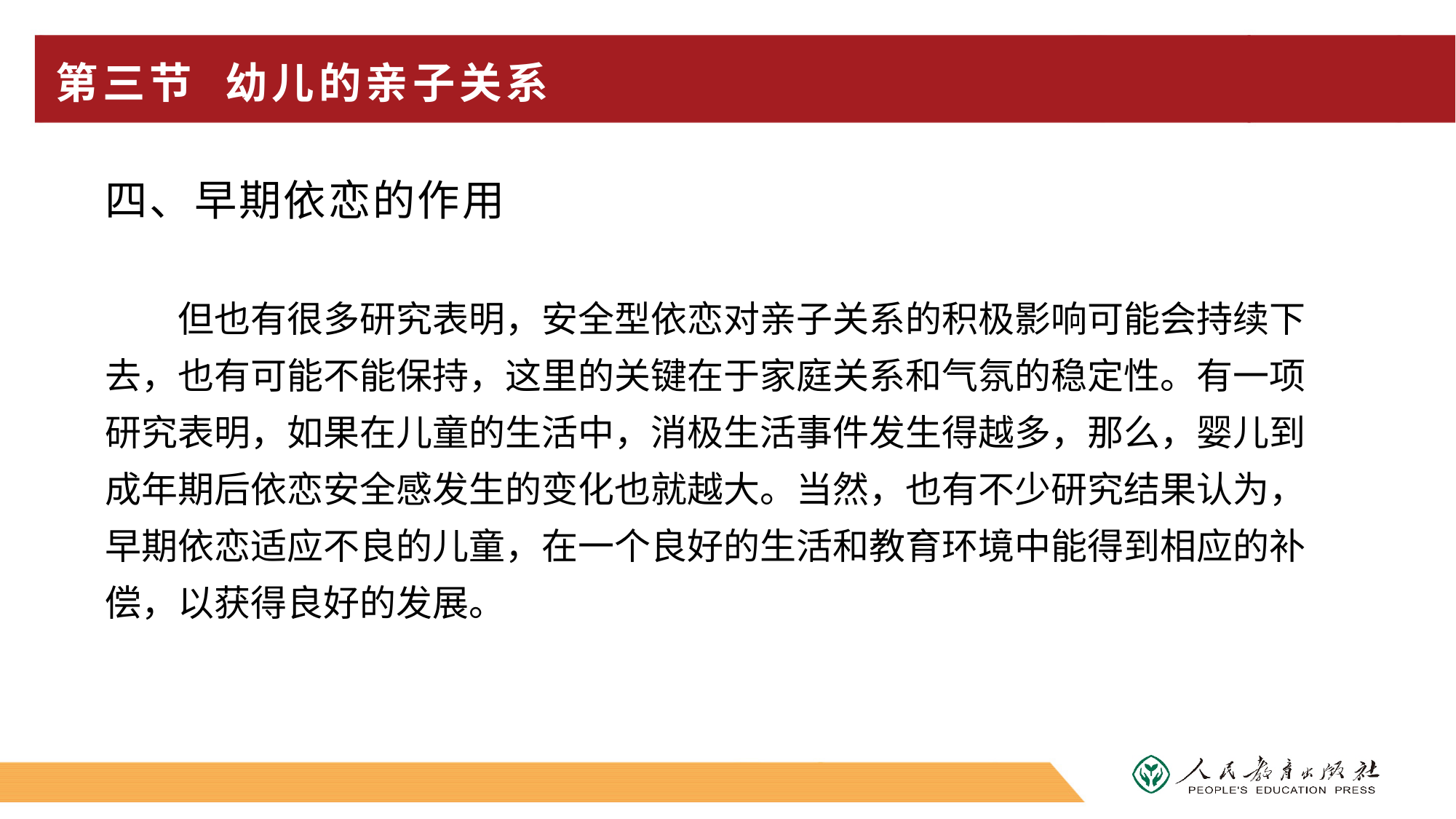

# 第三节  幼儿的亲子关系
四、早期依恋的作用
但也有很多研究表明，安全型依恋对亲子关系的积极影响可能会持续下去，也有可能不能保持，这里的关键在于家庭关系和气氛的稳定性。有一项研究表明，如果在儿童的生活中，消极生活事件发生得越多，那么，婴儿到成年期后依恋安全感发生的变化也就越大。当然，也有不少研究结果认为，早期依恋适应不良的儿童，在一个良好的生活和教育环境中能得到相应的补偿，以获得良好的发展。